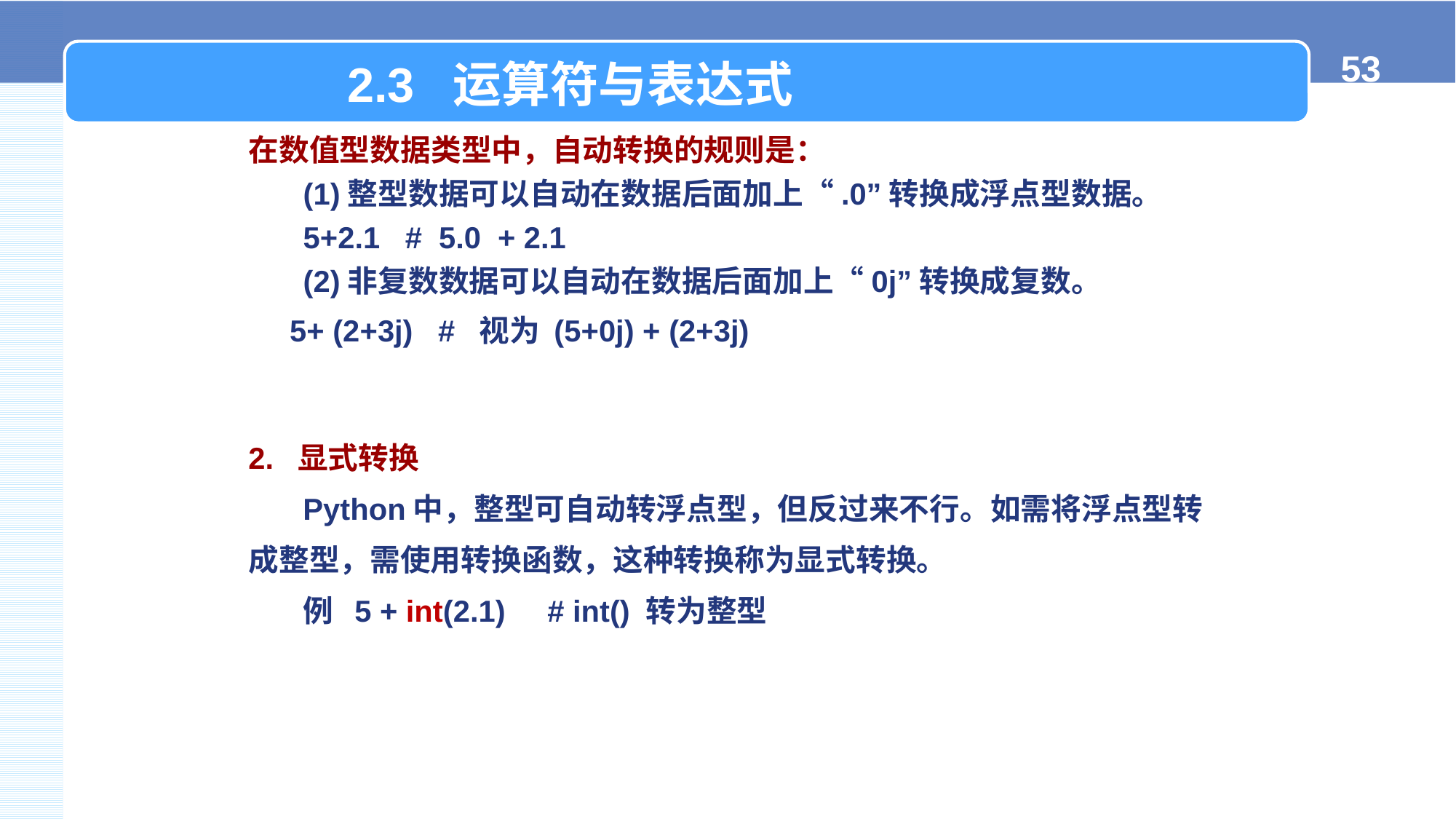

2.3  运算符与表达式
在数值型数据类型中，自动转换的规则是：
(1)整型数据可以自动在数据后面加上“.0”转换成浮点型数据。
5+2.1   #  5.0  + 2.1
(2)非复数数据可以自动在数据后面加上“0j”转换成复数。
5+ (2+3j)   #  视为 (5+0j) + (2+3j)

2.  显式转换
Python中，整型可自动转浮点型，但反过来不行。如需将浮点型转成整型，需使用转换函数，这种转换称为显式转换。
例  5 + int(2.1)     # int() 转为整型